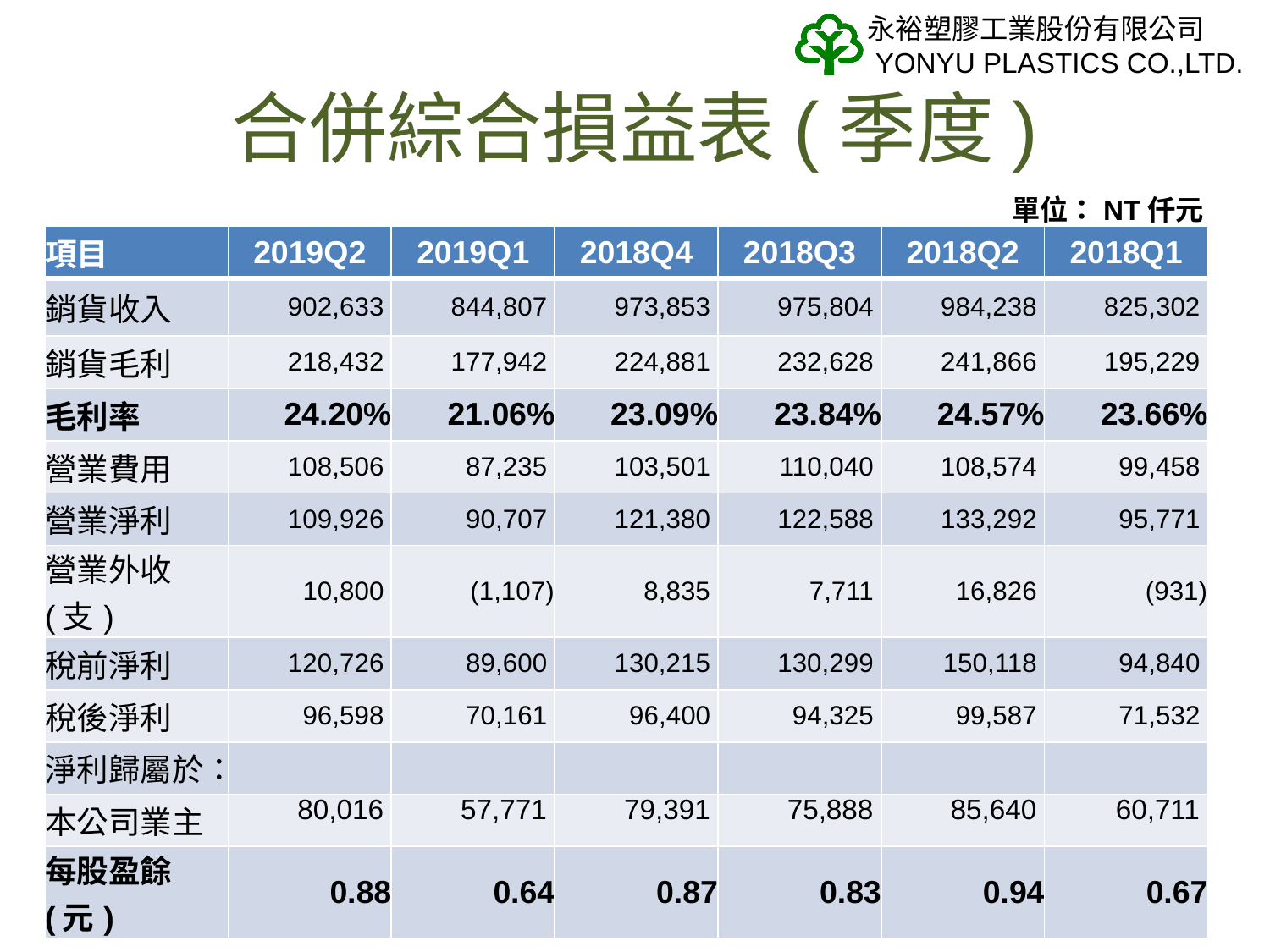

# 合併綜合損益表(季度)
單位：NT仟元
| 項目 | 2019Q2 | 2019Q1 | 2018Q4 | 2018Q3 | 2018Q2 | 2018Q1 |
| --- | --- | --- | --- | --- | --- | --- |
| 銷貨收入 | 902,633 | 844,807 | 973,853 | 975,804 | 984,238 | 825,302 |
| 銷貨毛利 | 218,432 | 177,942 | 224,881 | 232,628 | 241,866 | 195,229 |
| 毛利率 | 24.20% | 21.06% | 23.09% | 23.84% | 24.57% | 23.66% |
| 營業費用 | 108,506 | 87,235 | 103,501 | 110,040 | 108,574 | 99,458 |
| 營業淨利 | 109,926 | 90,707 | 121,380 | 122,588 | 133,292 | 95,771 |
| 營業外收(支) | 10,800 | (1,107) | 8,835 | 7,711 | 16,826 | (931) |
| 稅前淨利 | 120,726 | 89,600 | 130,215 | 130,299 | 150,118 | 94,840 |
| 稅後淨利 | 96,598 | 70,161 | 96,400 | 94,325 | 99,587 | 71,532 |
| 淨利歸屬於： |  |  |  |  |  |  |
| 本公司業主 | 80,016 | 57,771 | 79,391 | 75,888 | 85,640 | 60,711 |
| 每股盈餘(元) | 0.88 | 0.64 | 0.87 | 0.83 | 0.94 | 0.67 |
11